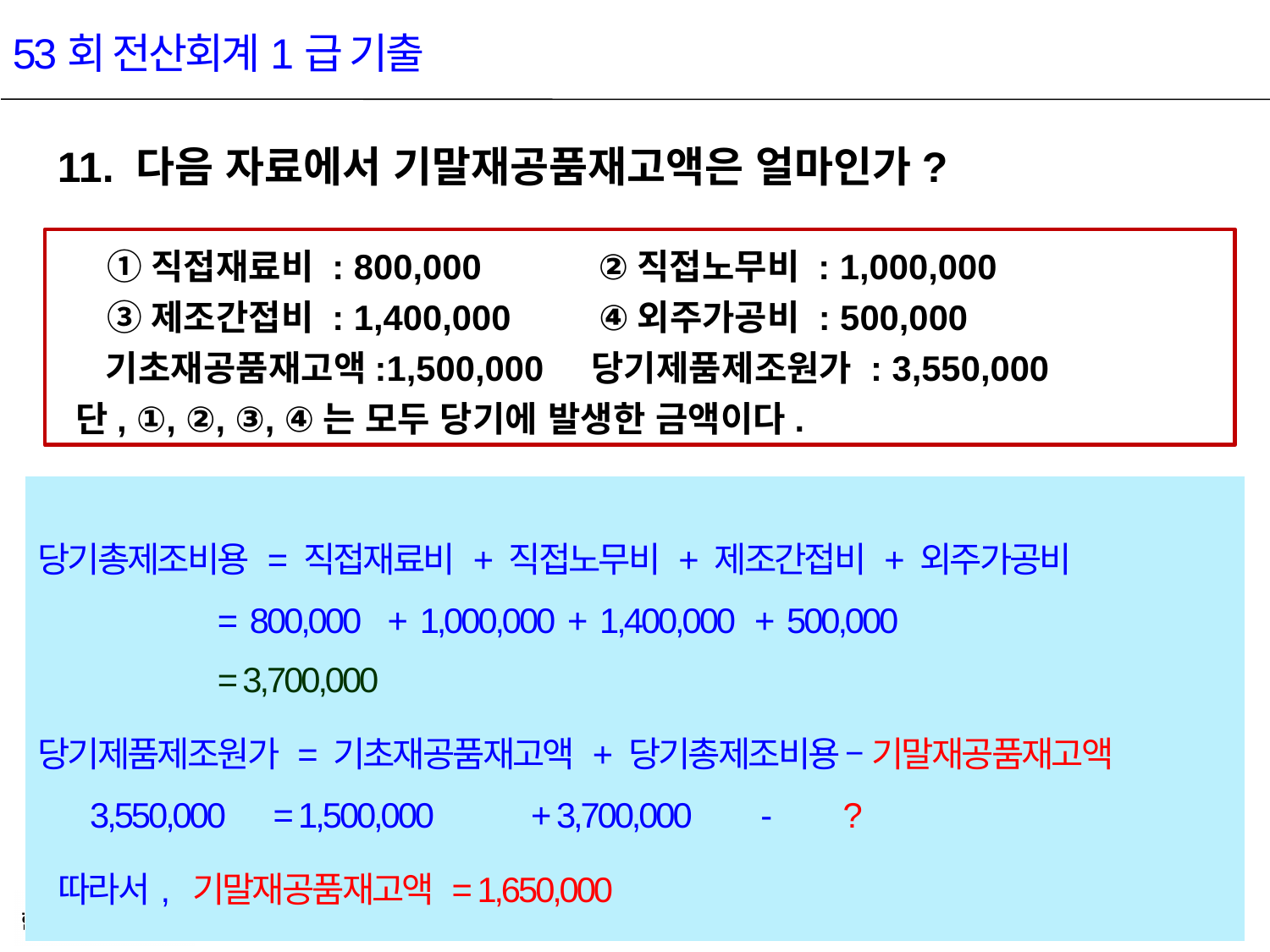

53회 전산회계1급 기출
11. 다음 자료에서 기말재공품재고액은 얼마인가?
     ①직접재료비 : 800,000            ②직접노무비 : 1,000,000
     ③제조간접비 : 1,400,000         ④외주가공비 : 500,000
    기초재공품재고액:1,500,000    당기제품제조원가 : 3,550,000
 단, ①, ②, ③, ④는 모두 당기에 발생한 금액이다.
| 당기총제조비용 = 직접재료비 + 직접노무비 + 제조간접비 + 외주가공비 = 800,000 + 1,000,000 + 1,400,000 + 500,000 = 3,700,000 당기제품제조원가 = 기초재공품재고액 + 당기총제조비용 – 기말재공품재고액 3,550,000 = 1,500,000 + 3,700,000 - ? 따라서, 기말재공품재고액 = 1,650,000 |
| --- |
32